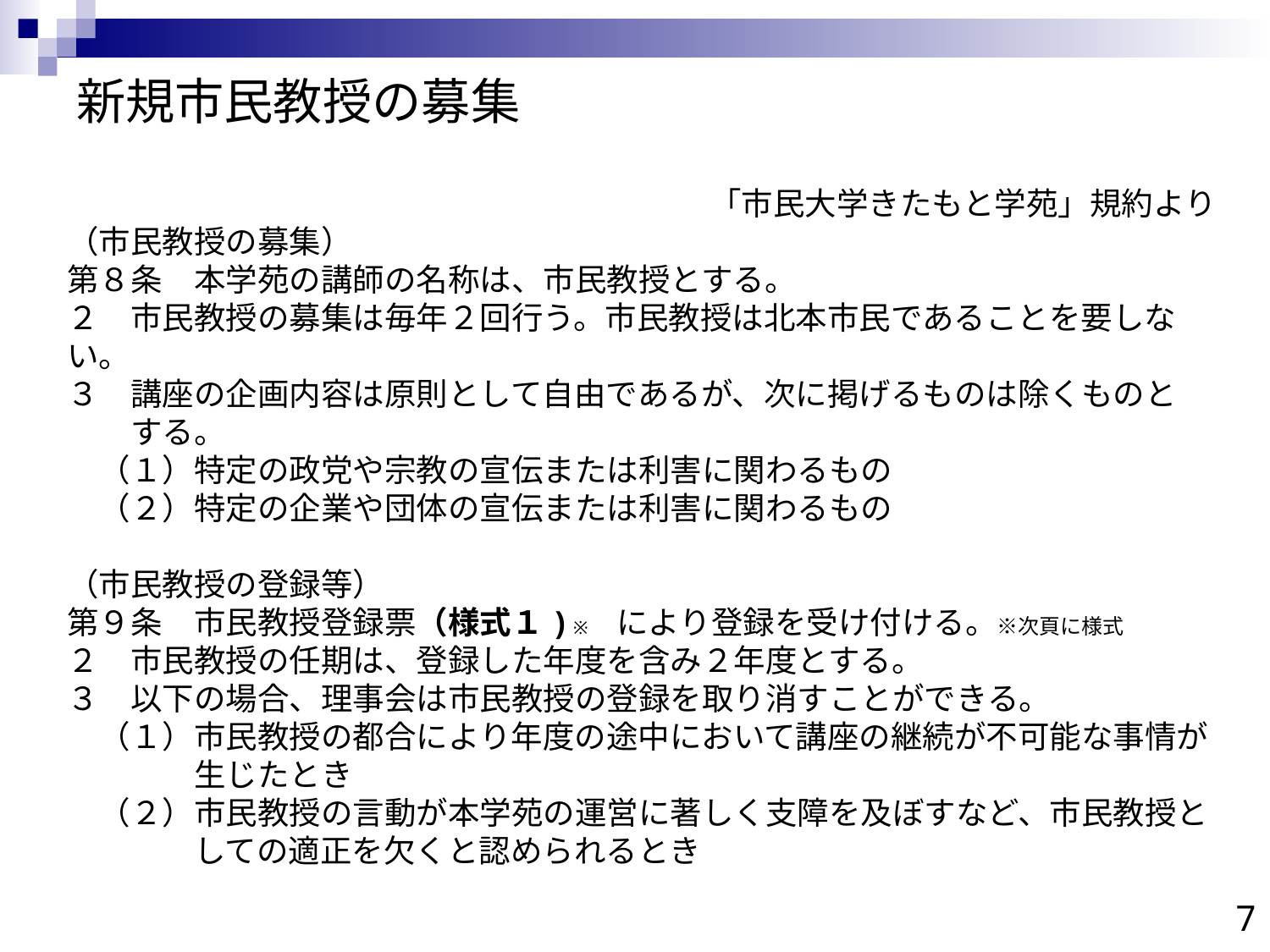

# 新規市民教授の募集
「市民大学きたもと学苑」規約より
（市民教授の募集）
第８条　本学苑の講師の名称は、市民教授とする。
２　市民教授の募集は毎年２回行う。市民教授は北本市民であることを要しない。
３　講座の企画内容は原則として自由であるが、次に掲げるものは除くものと
　　する。
　（１）特定の政党や宗教の宣伝または利害に関わるもの
　（２）特定の企業や団体の宣伝または利害に関わるもの

（市民教授の登録等）
第９条　市民教授登録票（様式１)※  により登録を受け付ける。※次頁に様式
２　市民教授の任期は、登録した年度を含み２年度とする。
３　以下の場合、理事会は市民教授の登録を取り消すことができる。
　（１）市民教授の都合により年度の途中において講座の継続が不可能な事情が
　　　　生じたとき
　（２）市民教授の言動が本学苑の運営に著しく支障を及ぼすなど、市民教授と
　　　　しての適正を欠くと認められるとき
7